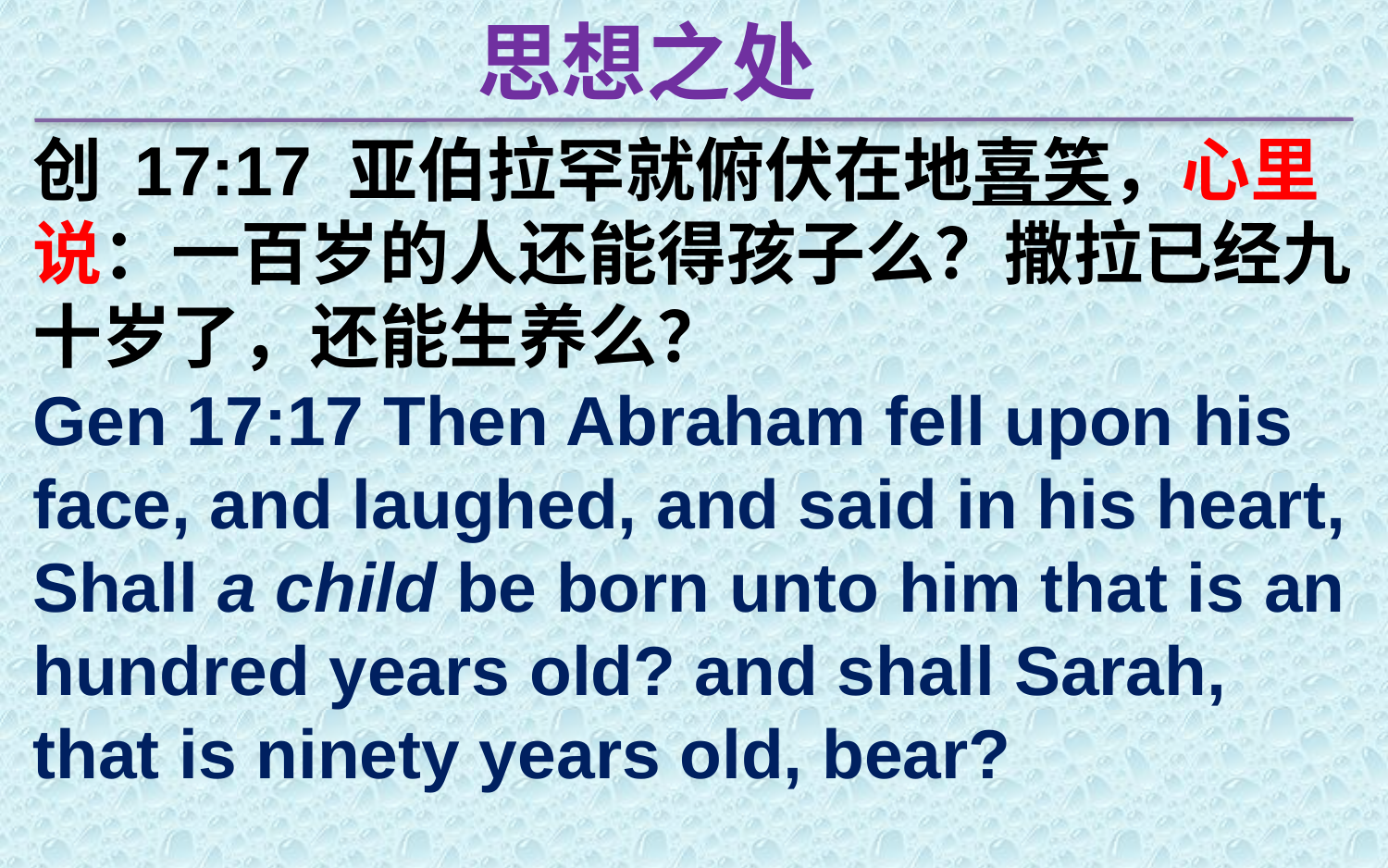

思想之处
创 17:17 亚伯拉罕就俯伏在地喜笑，心里说：一百岁的人还能得孩子么？撒拉已经九十岁了，还能生养么？
Gen 17:17 Then Abraham fell upon his face, and laughed, and said in his heart, Shall a child be born unto him that is an hundred years old? and shall Sarah, that is ninety years old, bear?